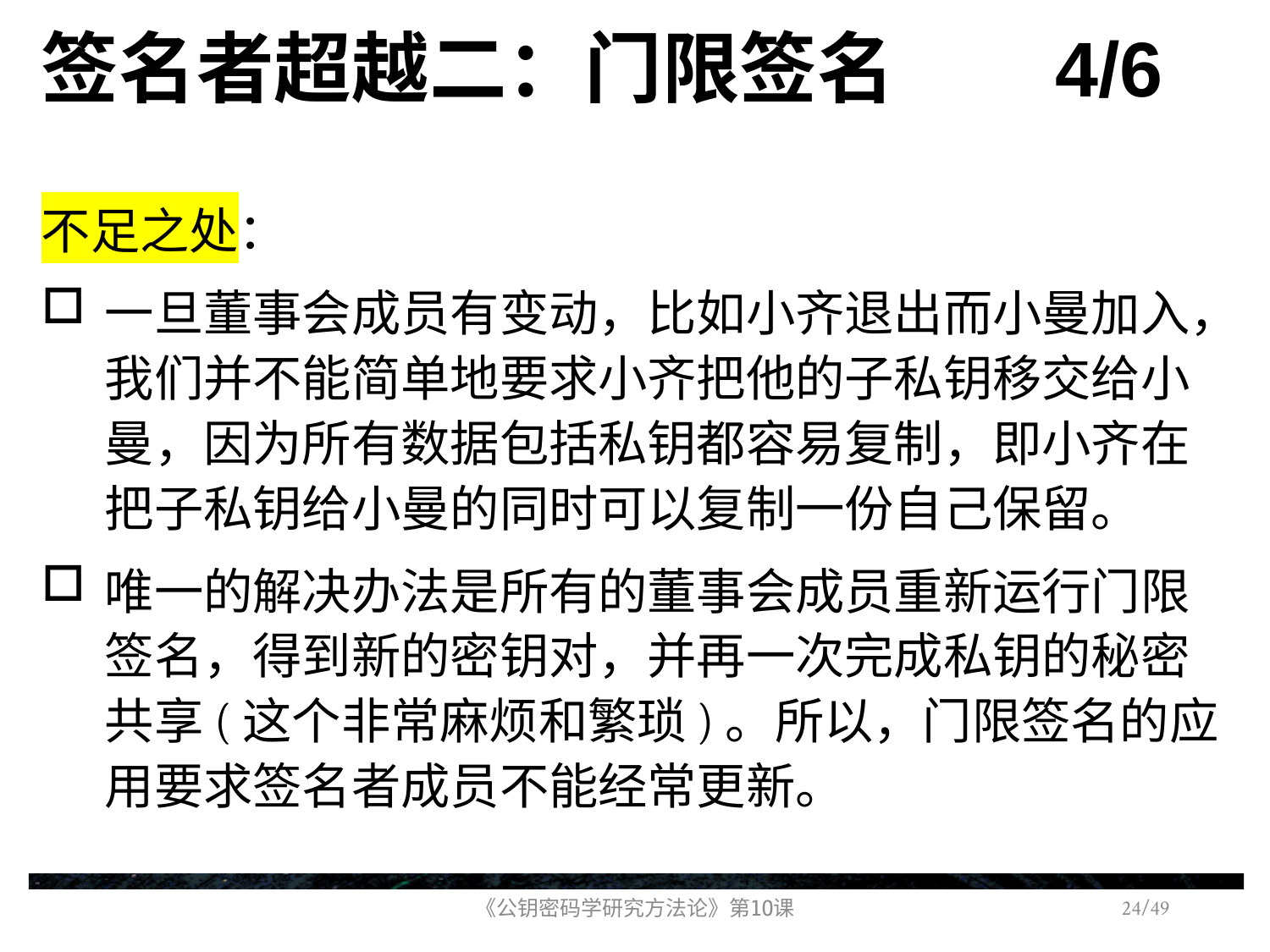

# 签名者超越二：门限签名        4/6
不足之处：
一旦董事会成员有变动，比如小齐退出而小曼加入，我们并不能简单地要求小齐把他的子私钥移交给小曼，因为所有数据包括私钥都容易复制，即小齐在把子私钥给小曼的同时可以复制一份自己保留。
唯一的解决办法是所有的董事会成员重新运行门限签名，得到新的密钥对，并再一次完成私钥的秘密共享(这个非常麻烦和繁琐)。所以，门限签名的应用要求签名者成员不能经常更新。
《公钥密码学研究方法论》第10课
24/49